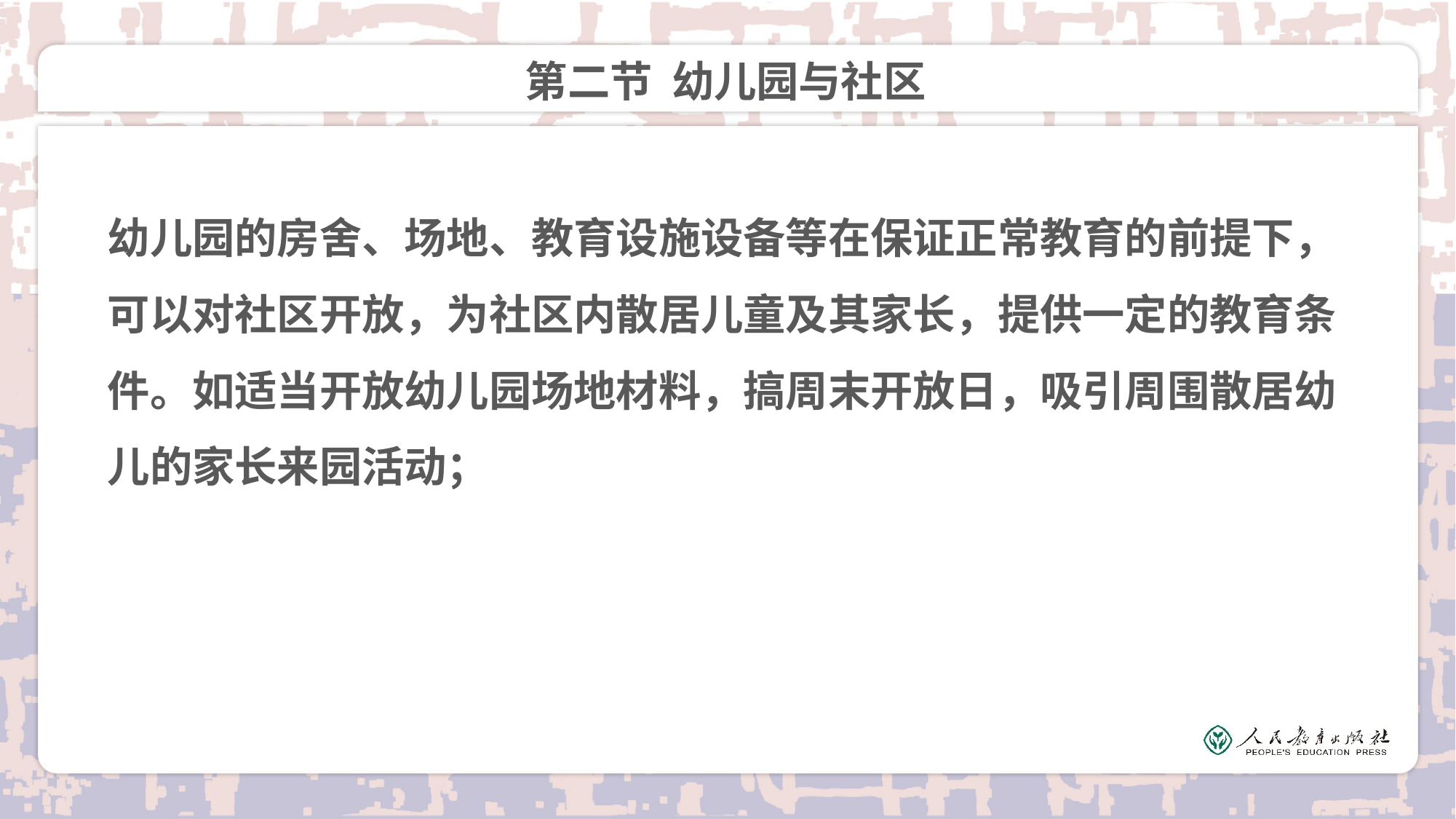

# 第二节  幼儿园与社区
幼儿园的房舍、场地、教育设施设备等在保证正常教育的前提下，可以对社区开放，为社区内散居儿童及其家长，提供一定的教育条件。如适当开放幼儿园场地材料，搞周末开放日，吸引周围散居幼儿的家长来园活动；